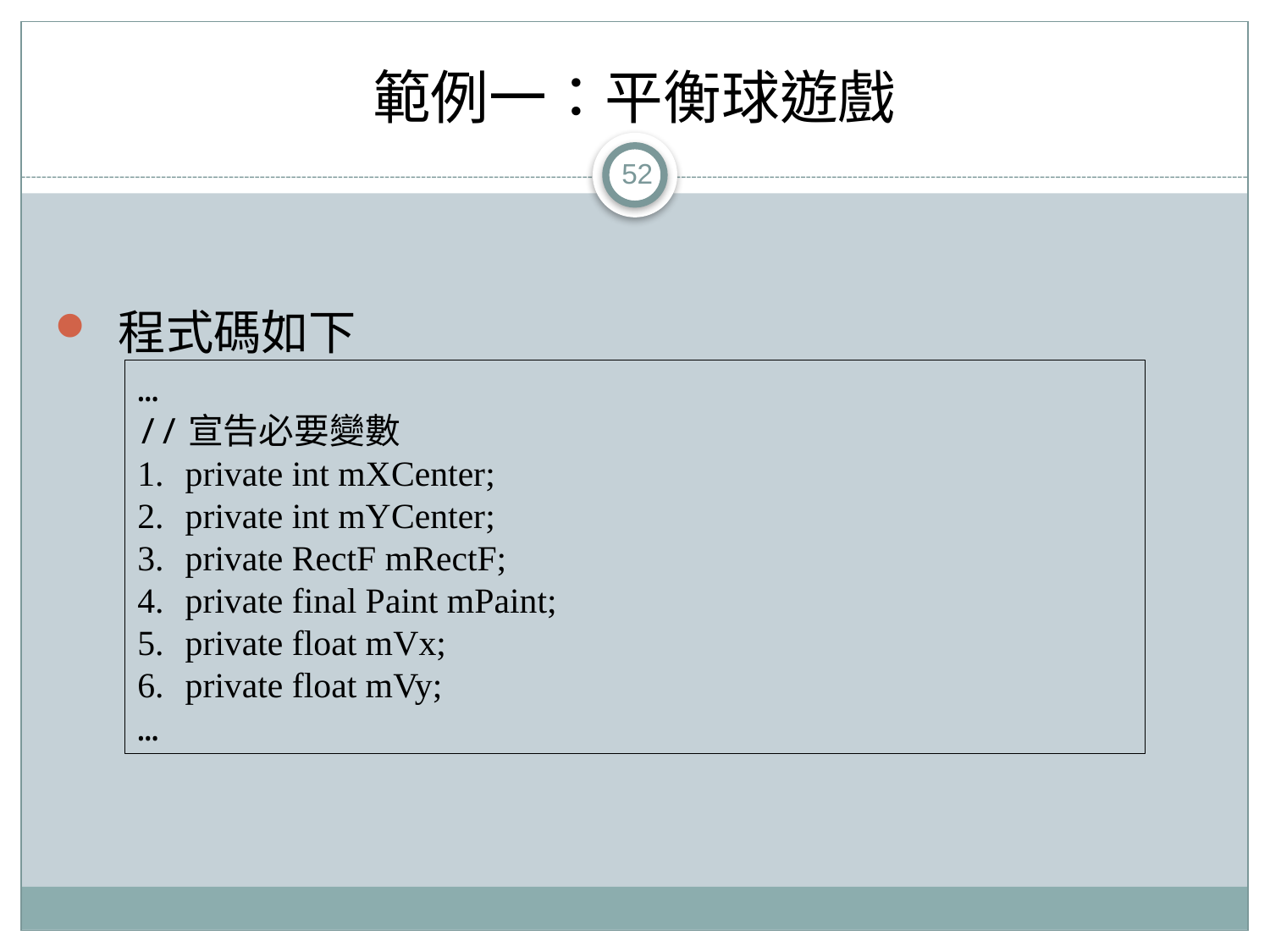

# 範例一：平衡球遊戲
52
程式碼如下

…
//宣告必要變數
private int mXCenter;
private int mYCenter;
private RectF mRectF;
private final Paint mPaint;
private float mVx;
private float mVy;
…